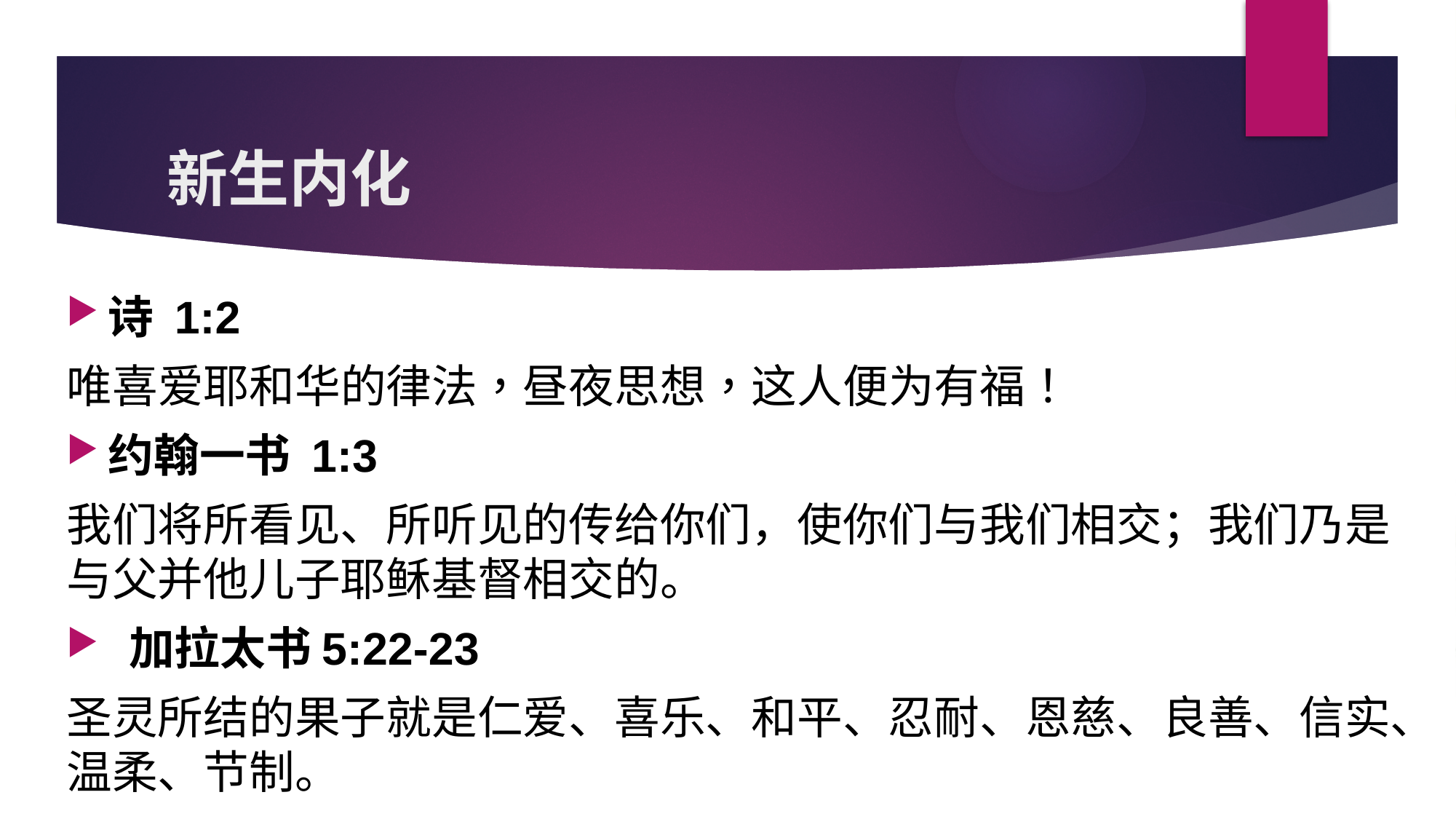

新生内化
诗 1:2
唯喜爱耶和华的律法，昼夜思想，这人便为有福！
约翰一书 1:3
我们将所看见、所听见的传给你们，使你们与我们相交；我们乃是与父并他儿子耶稣基督相交的。
 加拉太书5:22-23
圣灵所结的果子就是仁爱、喜乐、和平、忍耐、恩慈、良善、信实、温柔、节制。